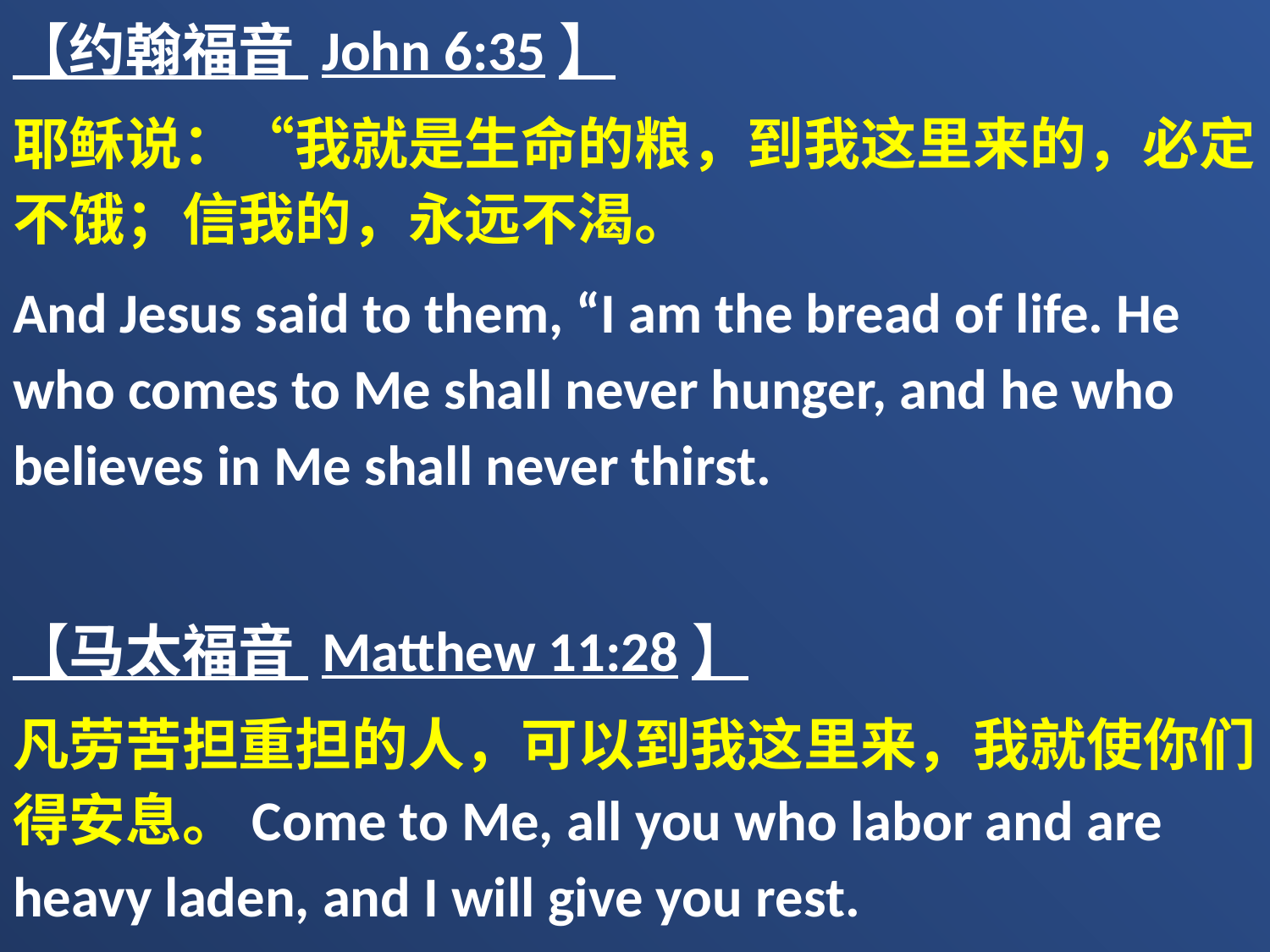

【约翰福音 John 6:35】
耶稣说：“我就是生命的粮，到我这里来的，必定不饿；信我的，永远不渴。
And Jesus said to them, “I am the bread of life. He who comes to Me shall never hunger, and he who believes in Me shall never thirst.

【马太福音 Matthew 11:28】
凡劳苦担重担的人，可以到我这里来，我就使你们得安息。Come to Me, all you who labor and are heavy laden, and I will give you rest.